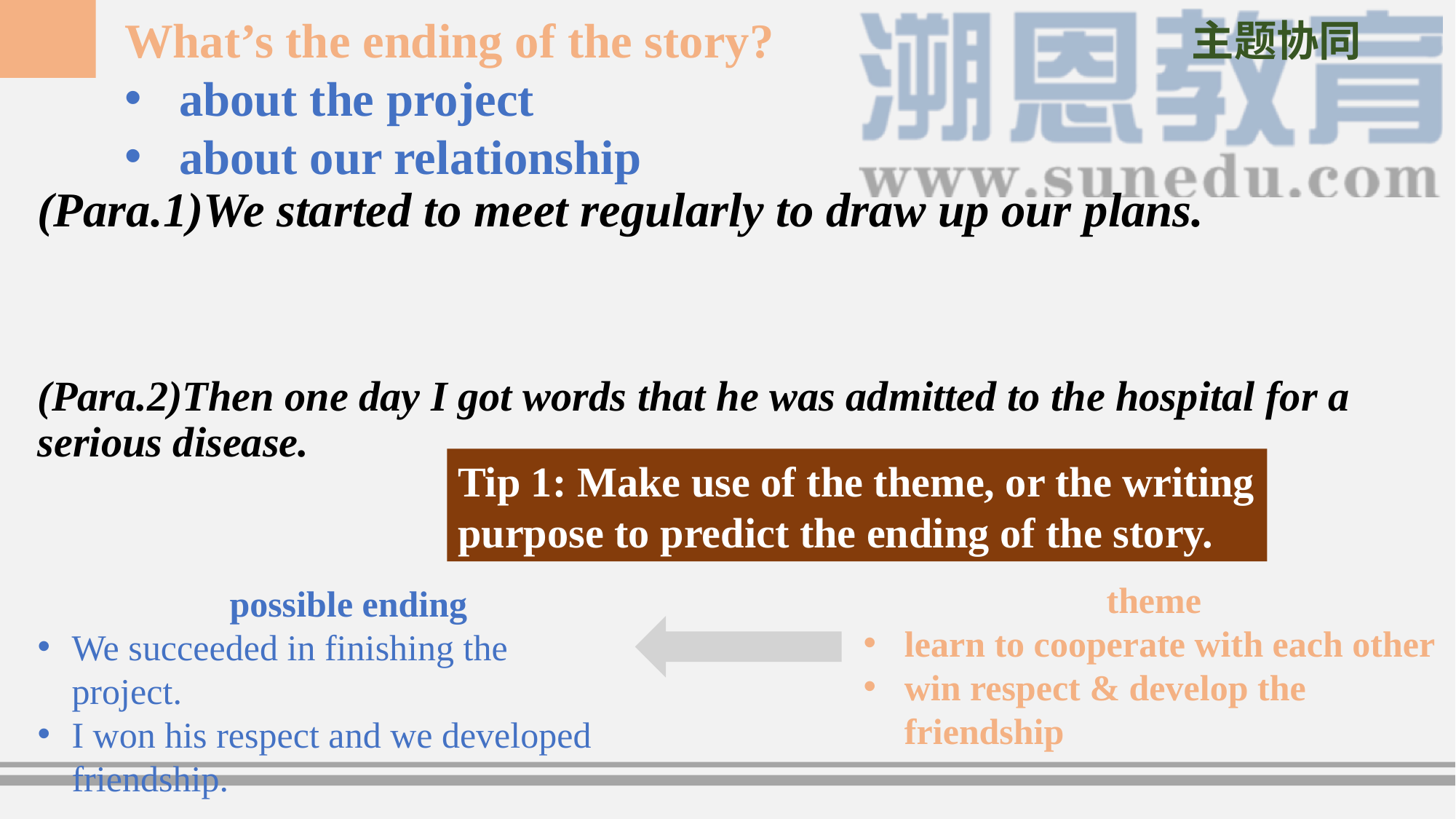

What’s the ending of the story?
about the project
about our relationship
主题协同
(Para.1)We started to meet regularly to draw up our plans.

(Para.2)Then one day I got words that he was admitted to the hospital for a serious disease.
Tip 1: Make use of the theme, or the writing purpose to predict the ending of the story.
theme
learn to cooperate with each other
win respect & develop the friendship

    possible ending
We succeeded in finishing the project.
I won his respect and we developed friendship.